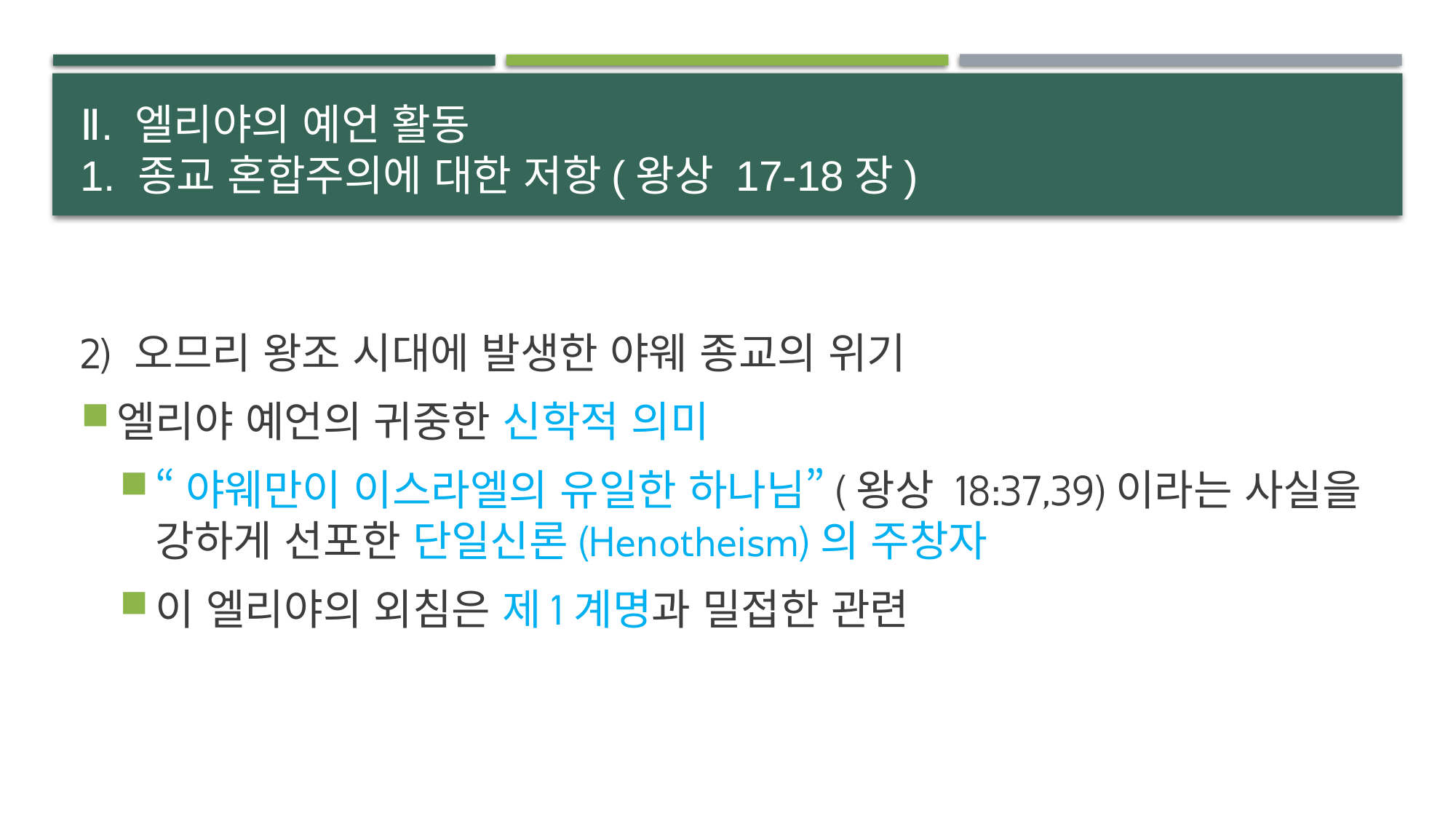

# Ⅱ. 엘리야의 예언 활동 1. 종교 혼합주의에 대한 저항(왕상 17-18장)
2) 오므리 왕조 시대에 발생한 야웨 종교의 위기
엘리야 예언의 귀중한 신학적 의미
“야웨만이 이스라엘의 유일한 하나님”(왕상 18:37,39)이라는 사실을 강하게 선포한 단일신론(Henotheism)의 주창자
이 엘리야의 외침은 제1계명과 밀접한 관련